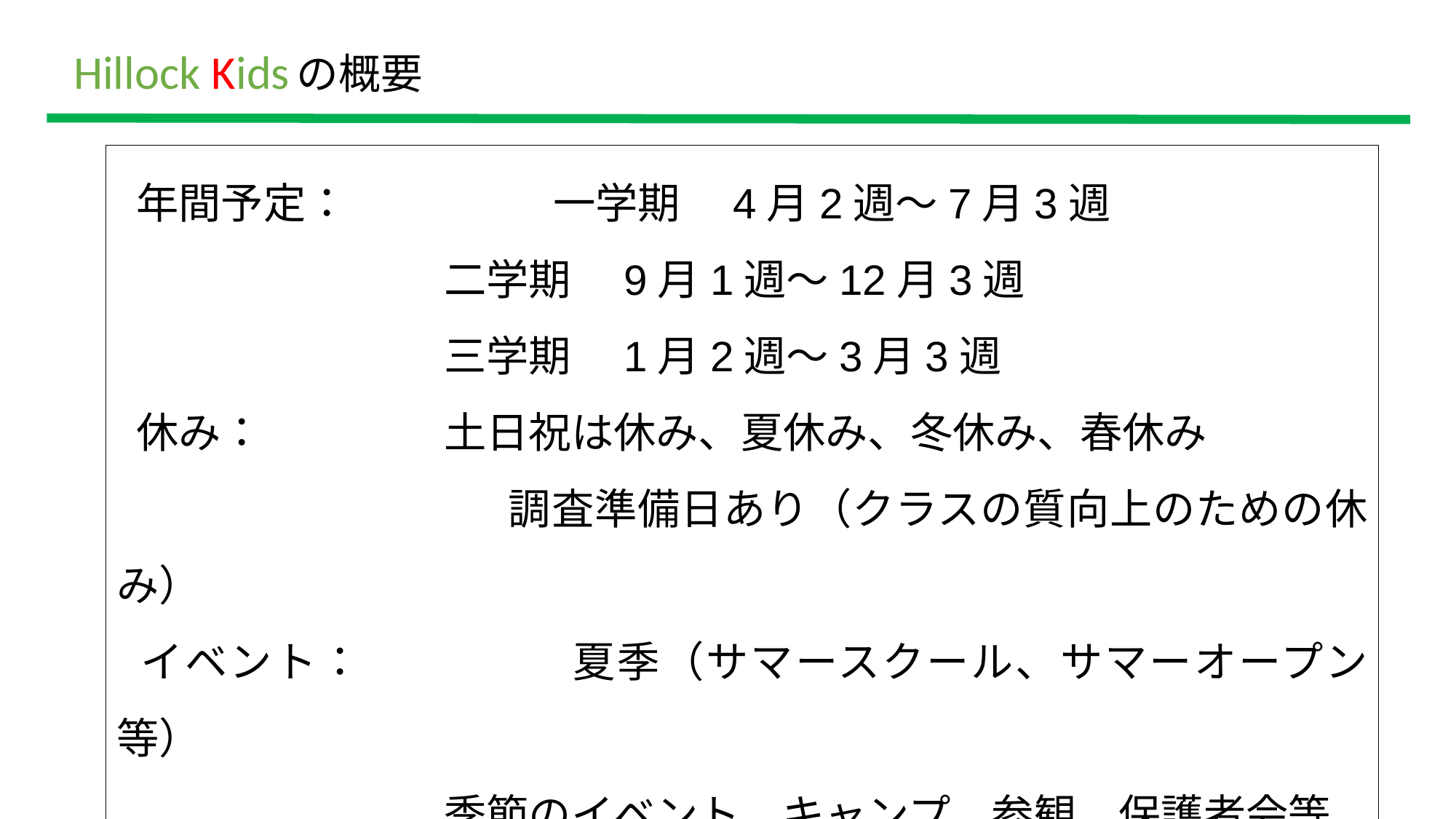

# Hillock Kidsの概要
 年間予定：		一学期　4月2週～7月3週
			二学期　9月1週～12月3週
			三学期　1月2週～3月3週
 休み：		土日祝は休み、夏休み、冬休み、春休み
		　　　　調査準備日あり（クラスの質向上のための休み）
 イベント：		夏季（サマースクール、サマーオープン等）
 			季節のイベント、キャンプ、参観、保護者会等
 その他：		ランチはお弁当持参